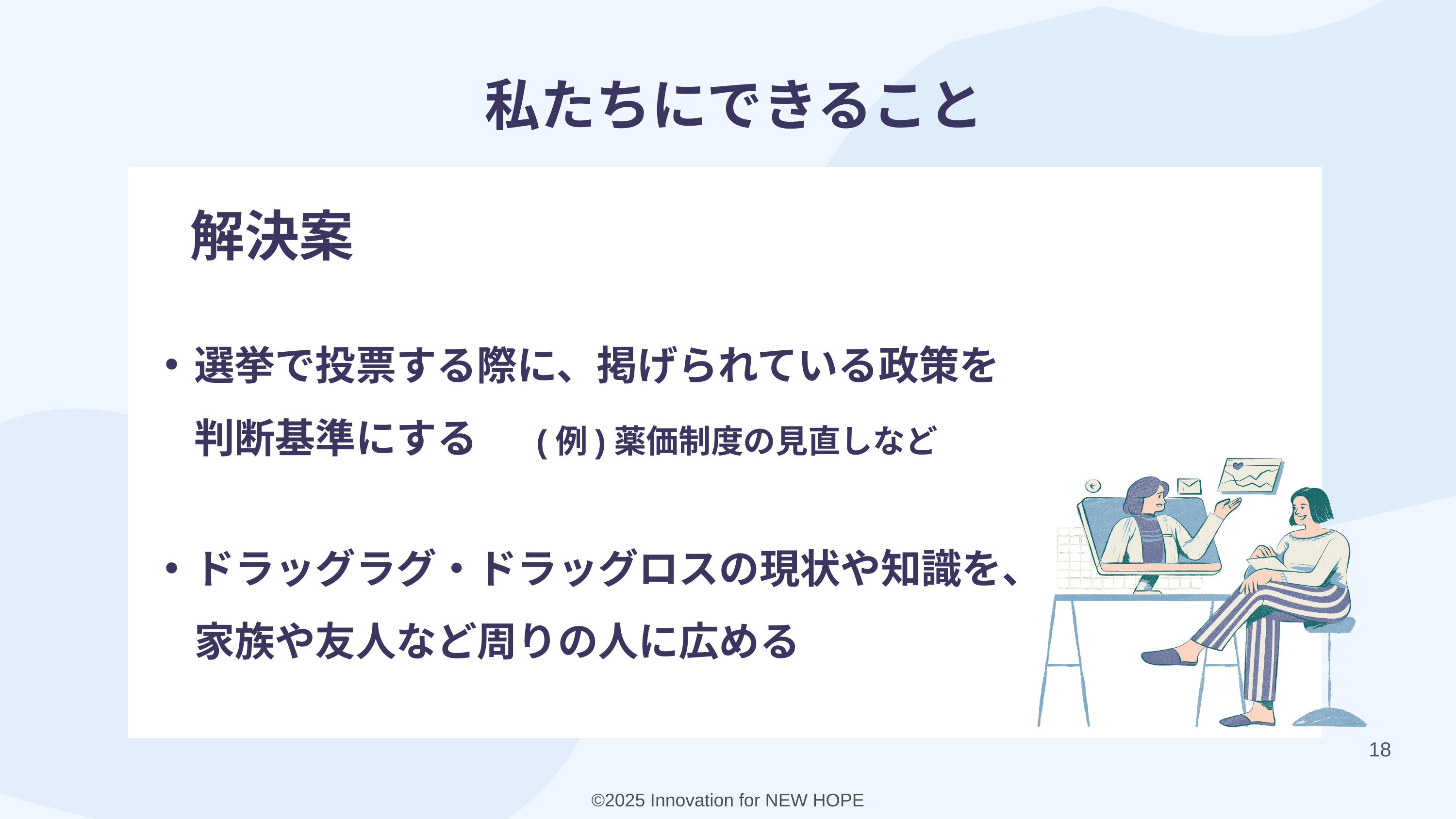

私たちにできること

　解決案

選挙で投票する際に、掲げられている政策を
判断基準にする 　(例)薬価制度の見直しなど

ドラッグラグ・ドラッグロスの現状や知識を、
家族や友人など周りの人に広める

18
©2025 Innovation for NEW HOPE